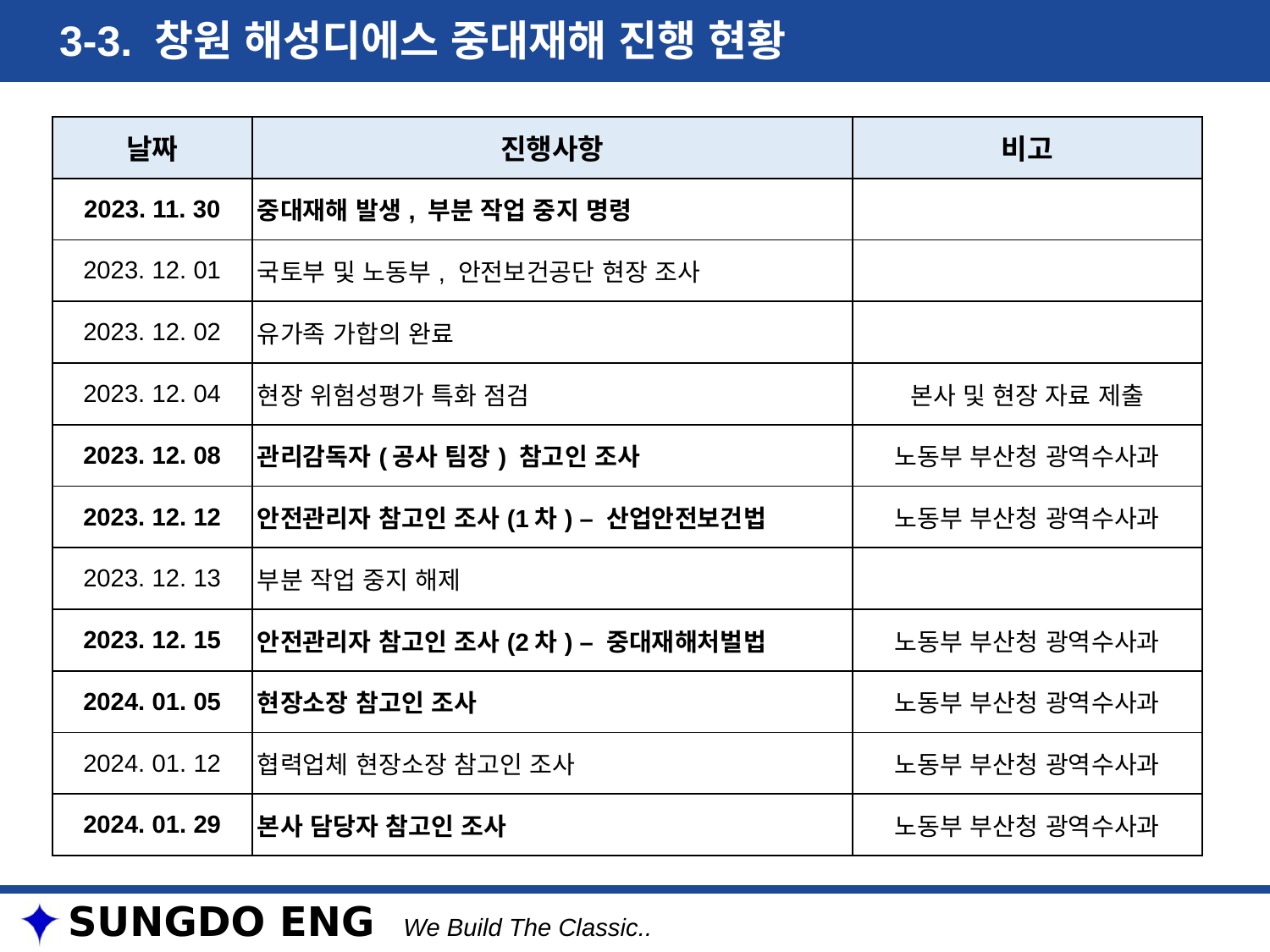

|  |  |  |
| --- | --- | --- |
|  |  |  |
|  |  |  |
|  |  |  |
|  |  |  |
|  |  |  |
|  |  |  |
|  |  |  |
|  |  |  |
|  |  |  |
|  |  |  |
|  |  |  |
|  |  |  |
3-3. 창원 해성디에스 중대재해 진행 현황
| 날짜 | 진행사항 | 비고 |
| --- | --- | --- |
| 2023. 11. 30 | 중대재해 발생, 부분 작업 중지 명령 |  |
| 2023. 12. 01 | 국토부 및 노동부, 안전보건공단 현장 조사 |  |
| 2023. 12. 02 | 유가족 가합의 완료 |  |
| 2023. 12. 04 | 현장 위험성평가 특화 점검 | 본사 및 현장 자료 제출 |
| 2023. 12. 08 | 관리감독자(공사 팀장) 참고인 조사 | 노동부 부산청 광역수사과 |
| 2023. 12. 12 | 안전관리자 참고인 조사(1차) – 산업안전보건법 | 노동부 부산청 광역수사과 |
| 2023. 12. 13 | 부분 작업 중지 해제 |  |
| 2023. 12. 15 | 안전관리자 참고인 조사(2차) – 중대재해처벌법 | 노동부 부산청 광역수사과 |
| 2024. 01. 05 | 현장소장 참고인 조사 | 노동부 부산청 광역수사과 |
| 2024. 01. 12 | 협력업체 현장소장 참고인 조사 | 노동부 부산청 광역수사과 |
| 2024. 01. 29 | 본사 담당자 참고인 조사 | 노동부 부산청 광역수사과 |